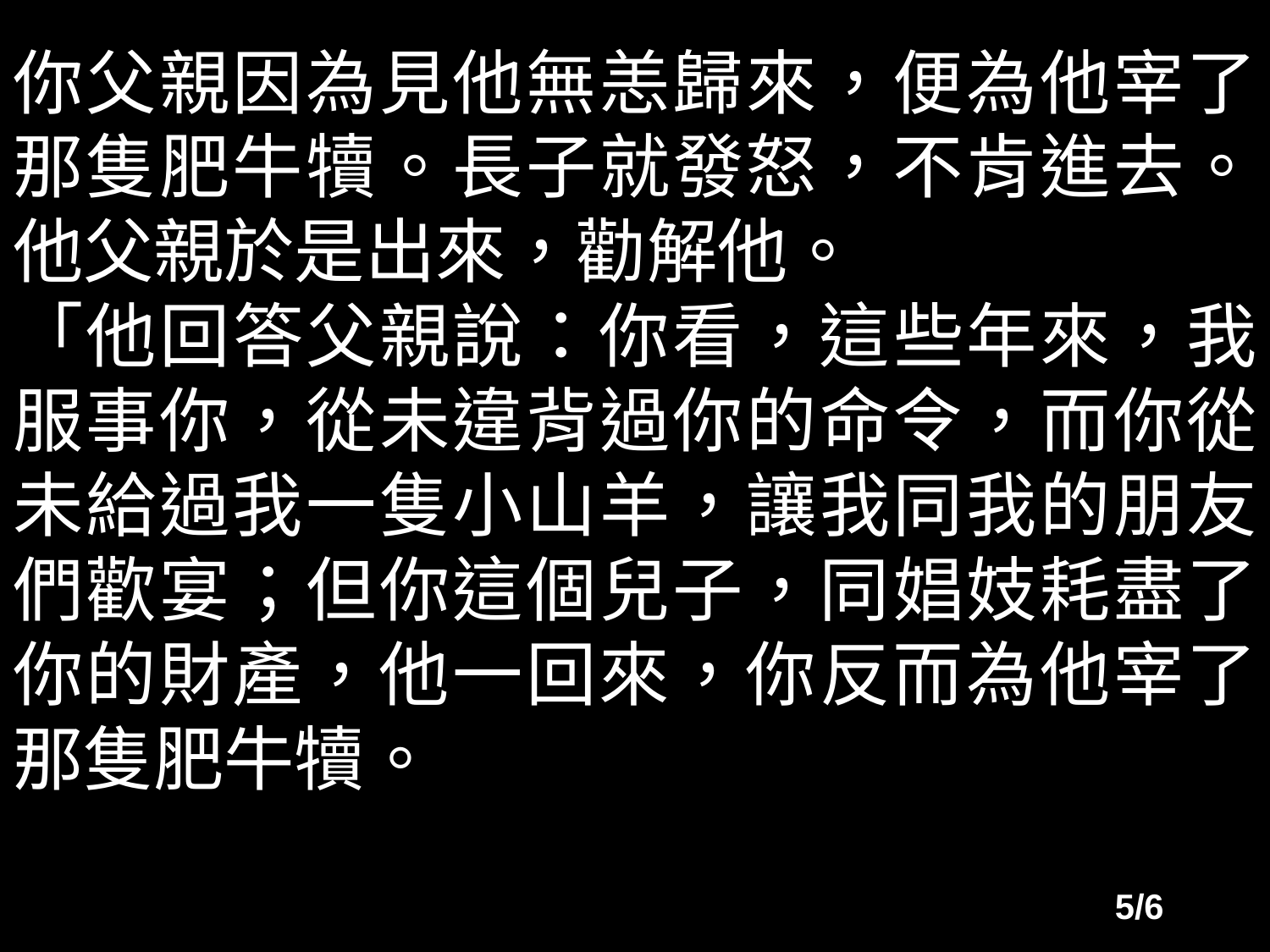

你父親因為見他無恙歸來，便為他宰了那隻肥牛犢。長子就發怒，不肯進去。他父親於是出來，勸解他。
「他回答父親說：你看，這些年來，我服事你，從未違背過你的命令，而你從未給過我一隻小山羊，讓我同我的朋友們歡宴；但你這個兒子，同娼妓耗盡了你的財產，他一回來，你反而為他宰了那隻肥牛犢。
5/6